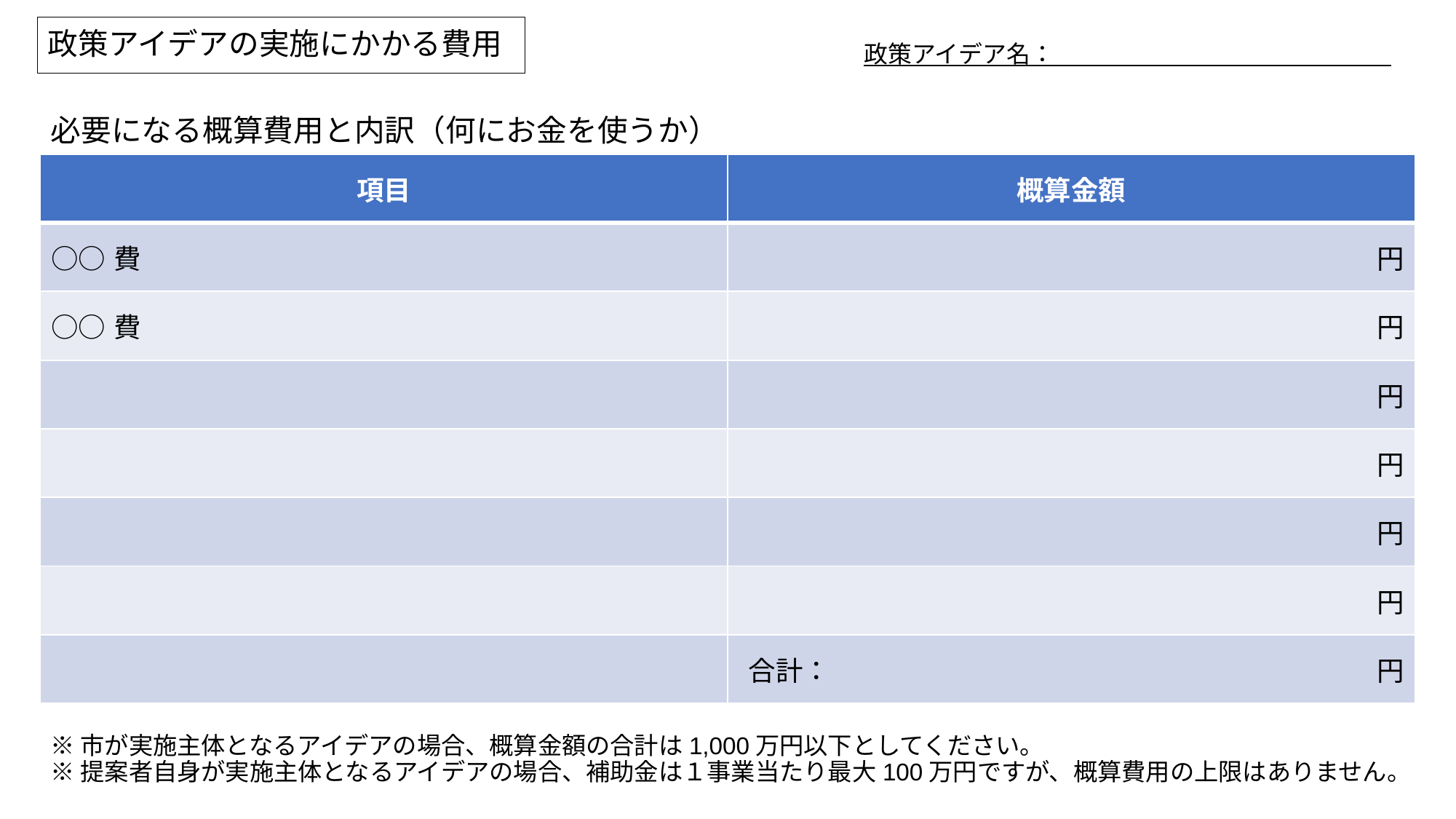

政策アイデアの実施にかかる費用
政策アイデア名：
必要になる概算費用と内訳（何にお金を使うか）
| 項目 | 概算金額 |
| --- | --- |
| ○○費 | 円 |
| ○○費 | 円 |
|  | 円 |
|  | 円 |
|  | 円 |
|  | 円 |
|  | 円 |
合計：
※市が実施主体となるアイデアの場合、概算金額の合計は1,000万円以下としてください。
※提案者自身が実施主体となるアイデアの場合、補助金は１事業当たり最大100万円ですが、概算費用の上限はありません。